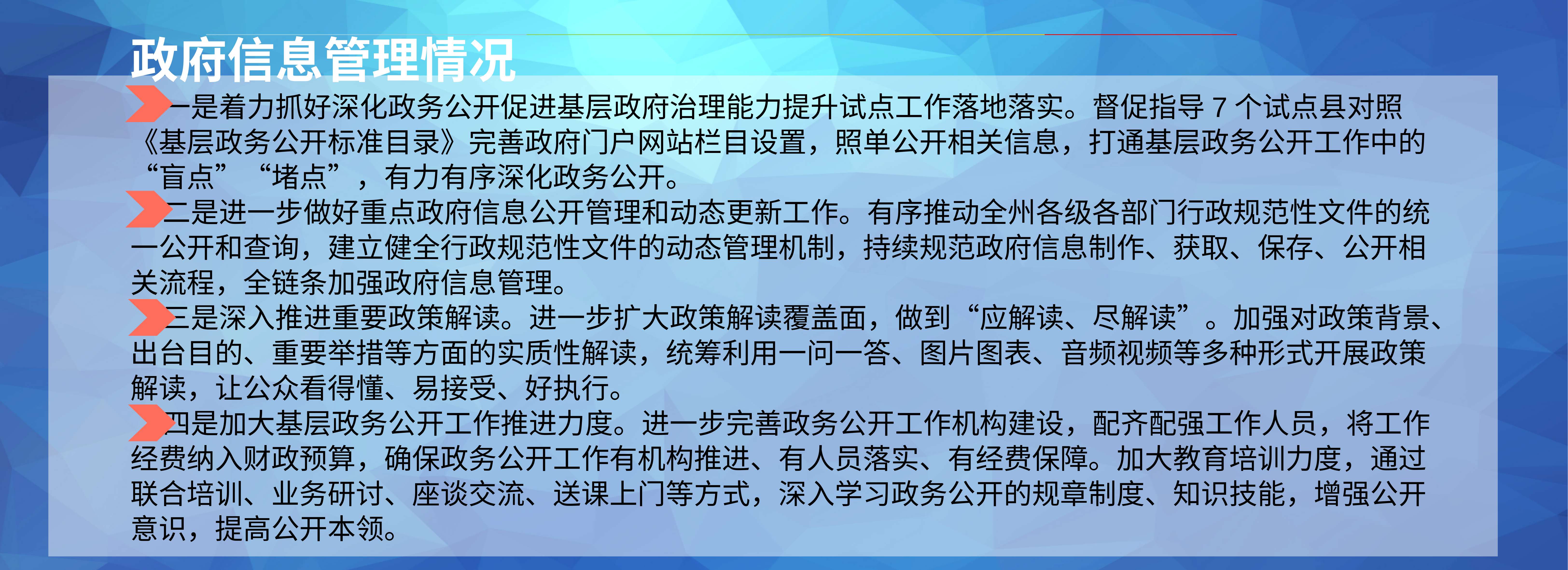

政府信息管理情况
    一是着力抓好深化政务公开促进基层政府治理能力提升试点工作落地落实。督促指导7个试点县对照《基层政务公开标准目录》完善政府门户网站栏目设置，照单公开相关信息，打通基层政务公开工作中的“盲点”“堵点”，有力有序深化政务公开。
    二是进一步做好重点政府信息公开管理和动态更新工作。有序推动全州各级各部门行政规范性文件的统一公开和查询，建立健全行政规范性文件的动态管理机制，持续规范政府信息制作、获取、保存、公开相关流程，全链条加强政府信息管理。
    三是深入推进重要政策解读。进一步扩大政策解读覆盖面，做到“应解读、尽解读”。加强对政策背景、出台目的、重要举措等方面的实质性解读，统筹利用一问一答、图片图表、音频视频等多种形式开展政策解读，让公众看得懂、易接受、好执行。
    四是加大基层政务公开工作推进力度。进一步完善政务公开工作机构建设，配齐配强工作人员，将工作经费纳入财政预算，确保政务公开工作有机构推进、有人员落实、有经费保障。加大教育培训力度，通过联合培训、业务研讨、座谈交流、送课上门等方式，深入学习政务公开的规章制度、知识技能，增强公开意识，提高公开本领。